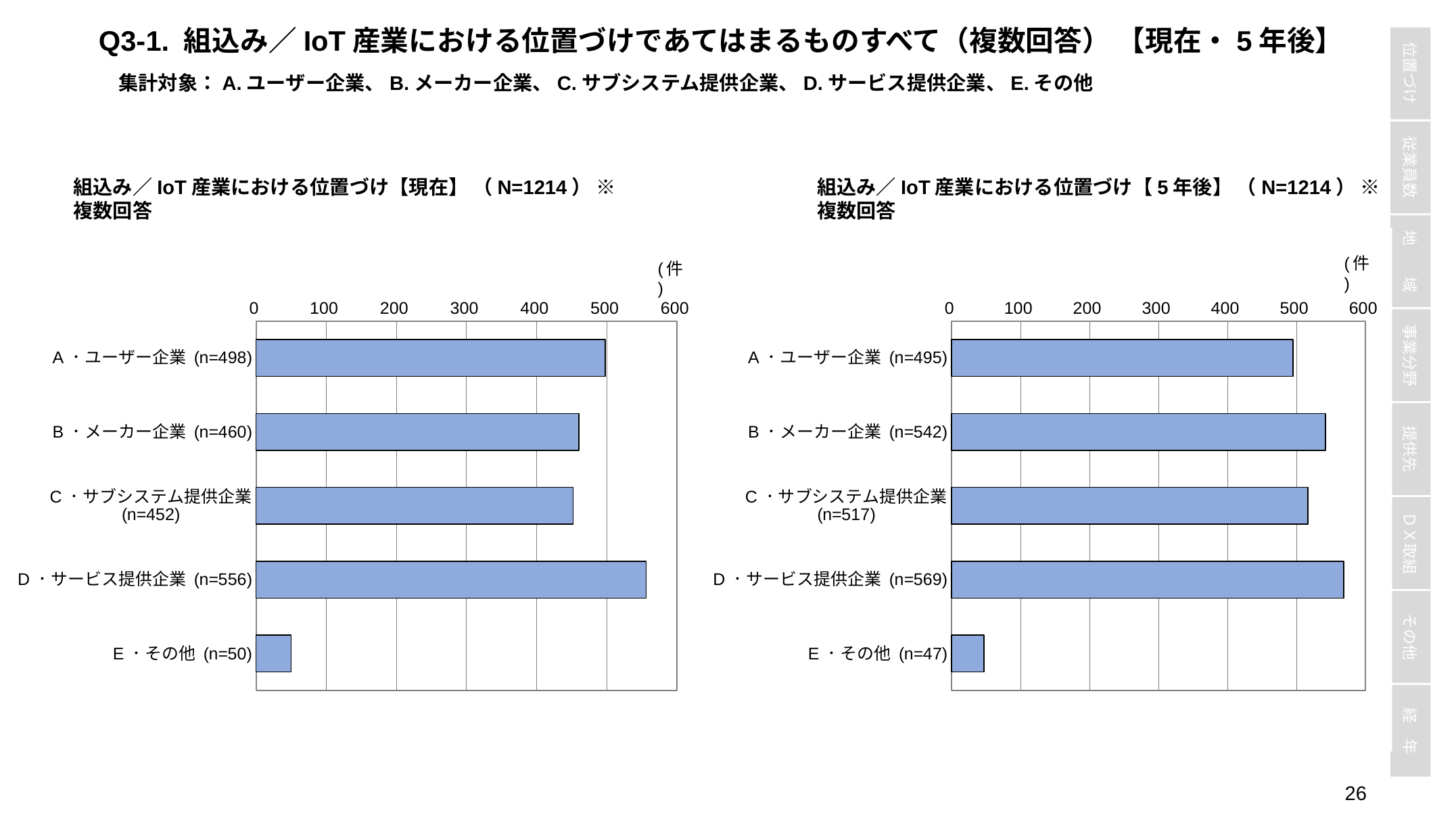

Q3-1. 組込み／IoT産業における位置づけであてはまるものすべて（複数回答） 【現在・5年後】
集計対象：A.ユーザー企業、B.メーカー企業、C.サブシステム提供企業、D.サービス提供企業、E.その他
組込み／IoT産業における位置づけ【5年後】 （N=1214） ※複数回答
組込み／IoT産業における位置づけ【現在】 （N=1214） ※複数回答

### Chart

| Category |  |
|---|---|
| A．ユーザー企業 (n=495) | 495.0 |
| B．メーカー企業 (n=542) | 542.0 |
| C．サブシステム提供企業 (n=517) | 517.0 |
| D．サービス提供企業 (n=569) | 569.0 |
| E．その他 (n=47) | 47.0 |

### Chart

| Category |  |
|---|---|
| A．ユーザー企業 (n=498) | 498.0 |
| B．メーカー企業 (n=460) | 460.0 |
| C．サブシステム提供企業 (n=452) | 452.0 |
| D．サービス提供企業 (n=556) | 556.0 |
| E．その他 (n=50) | 50.0 |
26